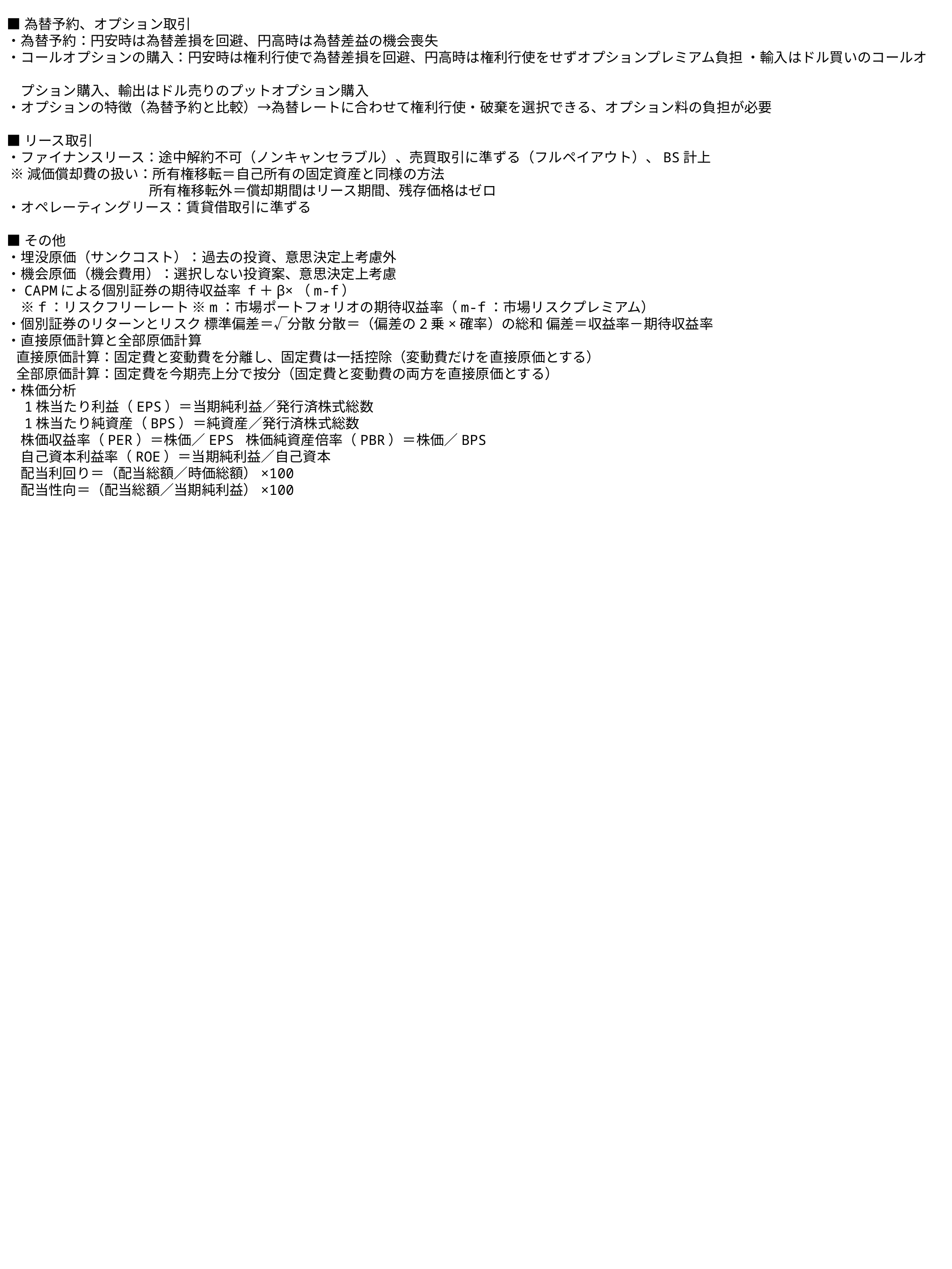

■為替予約、オプション取引
・為替予約：円安時は為替差損を回避、円高時は為替差益の機会喪失
・コールオプションの購入：円安時は権利行使で為替差損を回避、円高時は権利行使をせずオプションプレミアム負担 ・輸入はドル買いのコールオ
　プション購入、輸出はドル売りのプットオプション購入
・オプションの特徴（為替予約と比較）→為替レートに合わせて権利行使・破棄を選択できる、オプション料の負担が必要

■リース取引
・ファイナンスリース：途中解約不可（ノンキャンセラブル）、売買取引に準ずる（フルペイアウト）、BS計上
 ※減価償却費の扱い：所有権移転＝自己所有の固定資産と同様の方法
　　　　　　　　　　 所有権移転外＝償却期間はリース期間、残存価格はゼロ
・オペレーティングリース：賃貸借取引に準ずる

■その他
・埋没原価（サンクコスト）：過去の投資、意思決定上考慮外
・機会原価（機会費用）：選択しない投資案、意思決定上考慮
・CAPMによる個別証券の期待収益率 f＋β×（m-f）
　※f：リスクフリーレート ※m：市場ポートフォリオの期待収益率（m-f：市場リスクプレミアム）
・個別証券のリターンとリスク 標準偏差＝√分散 分散＝（偏差の2乗×確率）の総和 偏差＝収益率－期待収益率
・直接原価計算と全部原価計算
  直接原価計算：固定費と変動費を分離し、固定費は一括控除（変動費だけを直接原価とする）
  全部原価計算：固定費を今期売上分で按分（固定費と変動費の両方を直接原価とする）
・株価分析
　1株当たり利益（EPS）＝当期純利益／発行済株式総数
　1株当たり純資産（BPS）＝純資産／発行済株式総数
　株価収益率（PER）＝株価／EPS 株価純資産倍率（PBR）＝株価／BPS
　自己資本利益率（ROE）＝当期純利益／自己資本
　配当利回り＝（配当総額／時価総額）×100
　配当性向＝（配当総額／当期純利益）×100